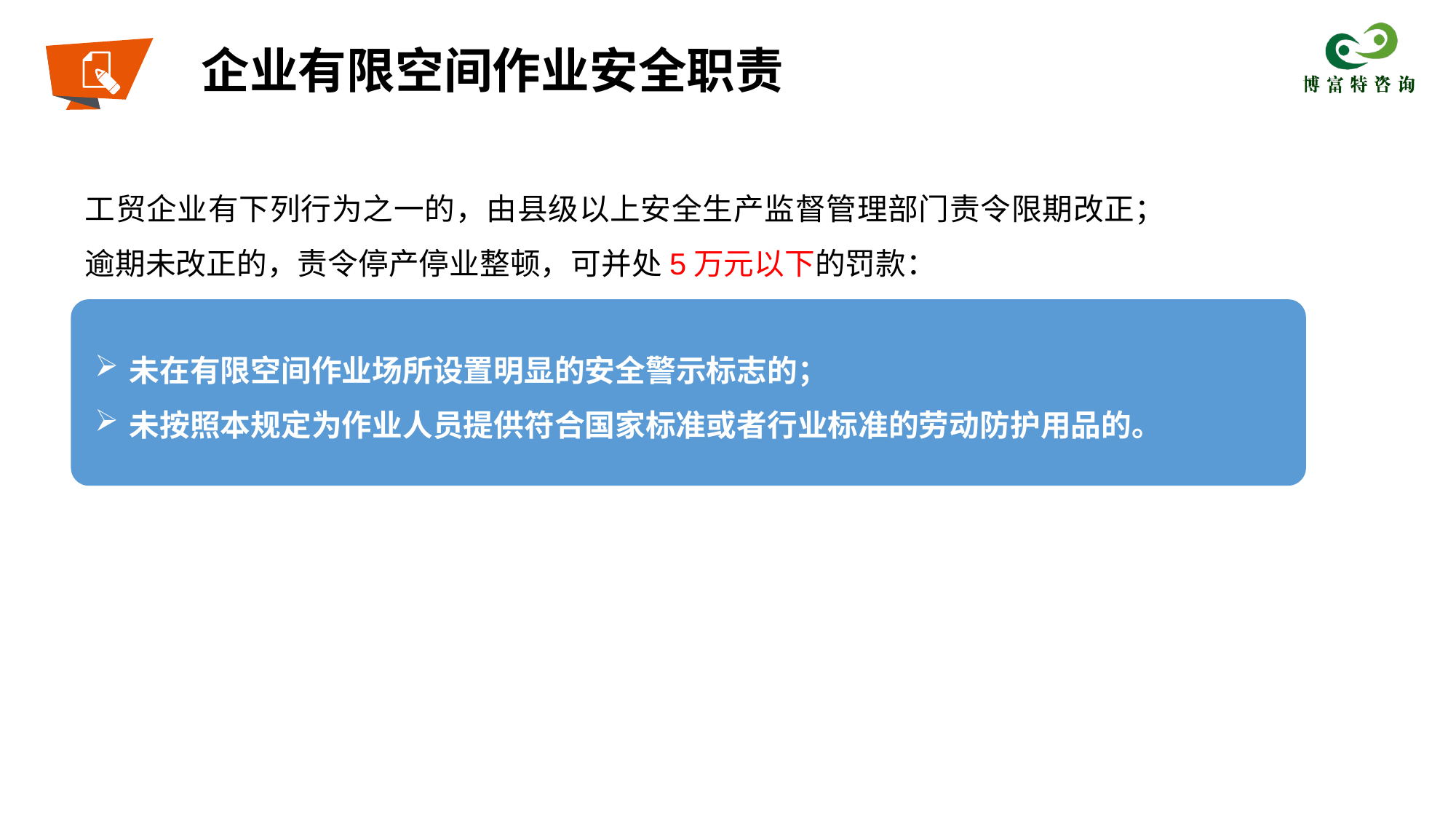

企业有限空间作业安全职责

工贸企业有下列行为之一的，由县级以上安全生产监督管理部门责令限期改正；逾期未改正的，责令停产停业整顿，可并处5万元以下的罚款：

未在有限空间作业场所设置明显的安全警示标志的；
未按照本规定为作业人员提供符合国家标准或者行业标准的劳动防护用品的。